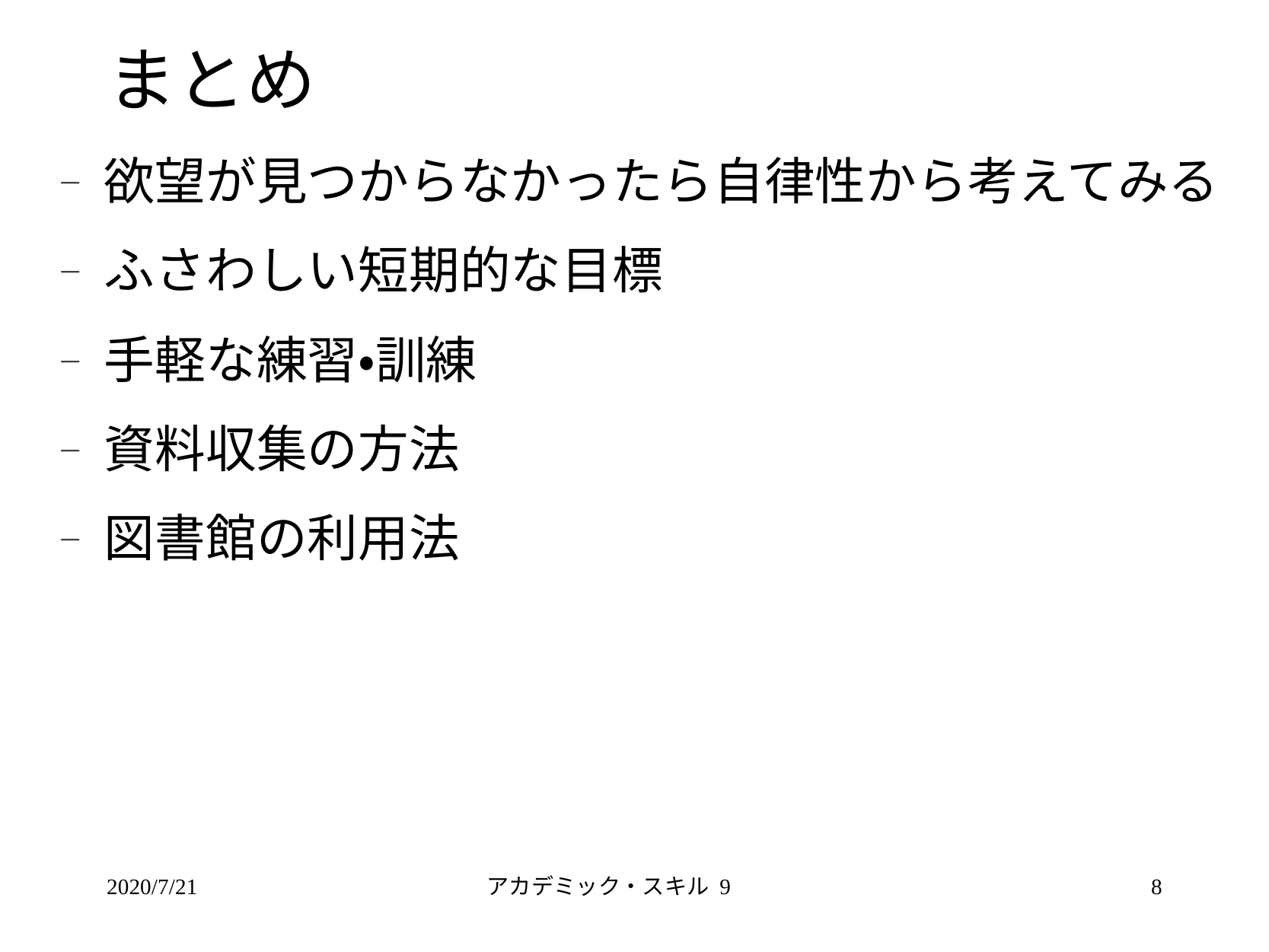

# まとめ
欲望が見つからなかったら自律性から考えてみる
ふさわしい短期的な目標
手軽な練習・訓練
資料収集の方法
図書館の利用法

2020/7/21
アカデミック・スキル 9
8